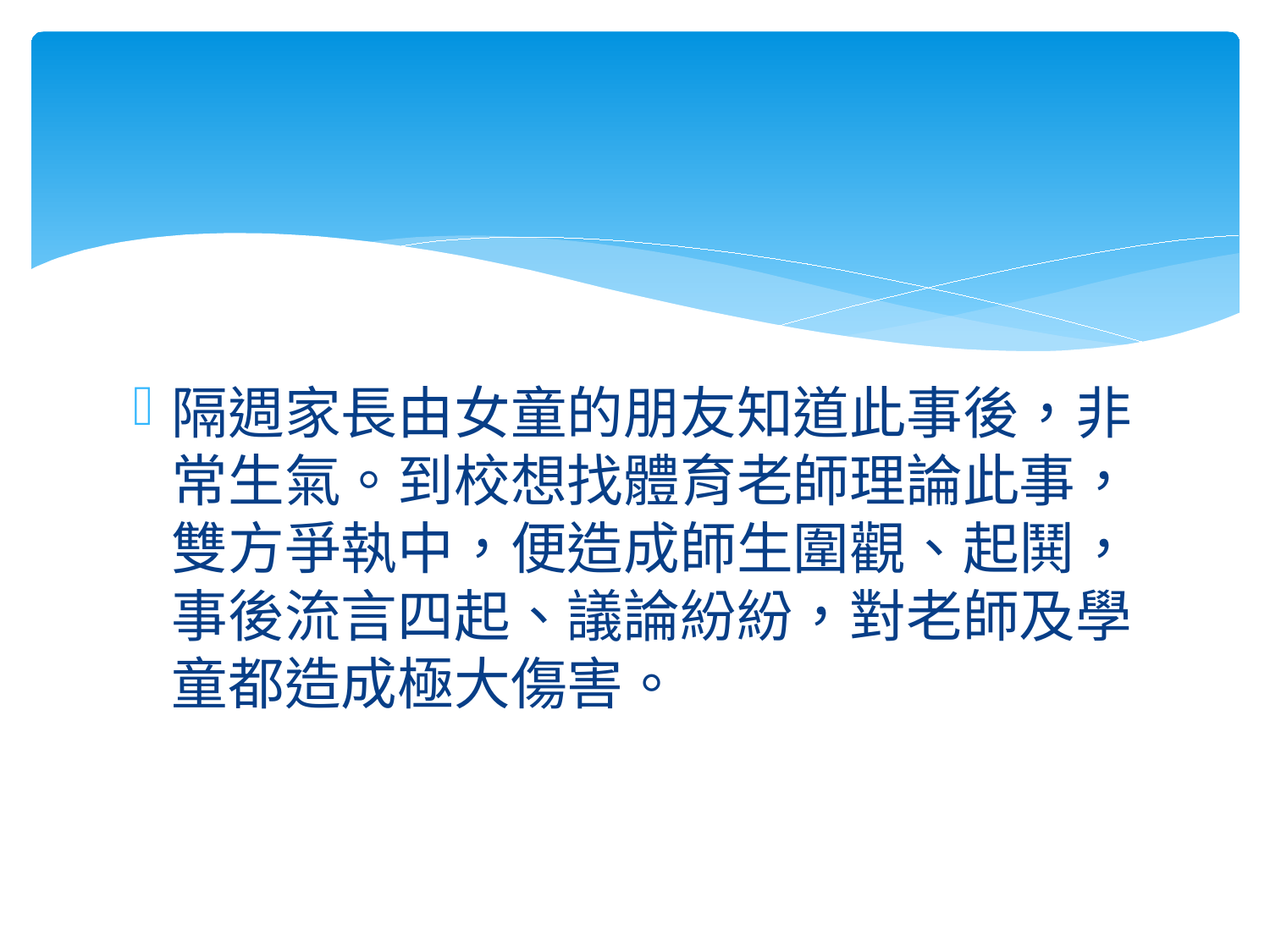

#
隔週家長由女童的朋友知道此事後，非常生氣。到校想找體育老師理論此事，雙方爭執中，便造成師生圍觀、起鬨，事後流言四起、議論紛紛，對老師及學童都造成極大傷害。